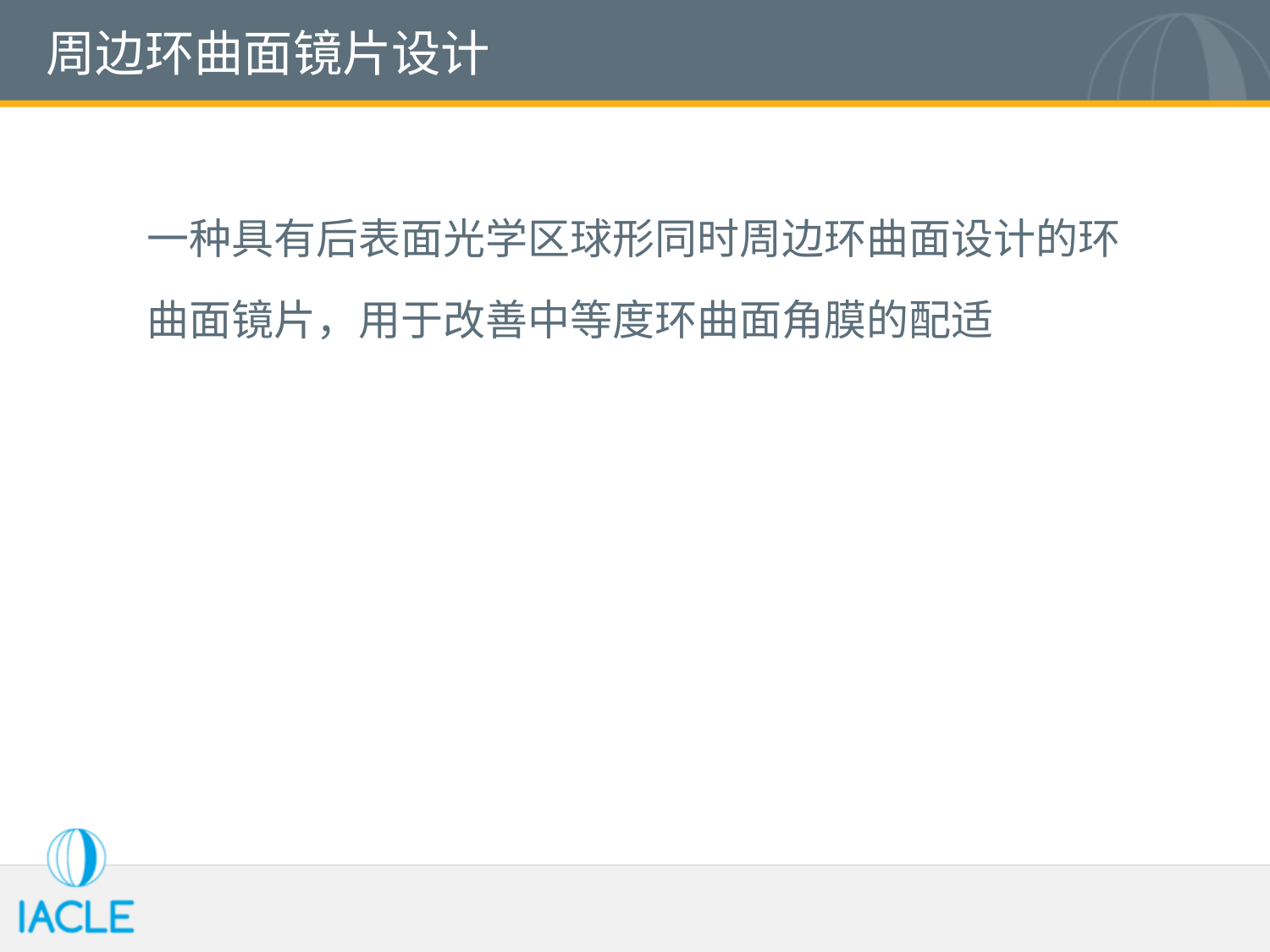

# 周边环曲面镜片设计
一种具有后表面光学区球形同时周边环曲面设计的环曲面镜片，用于改善中等度环曲面角膜的配适